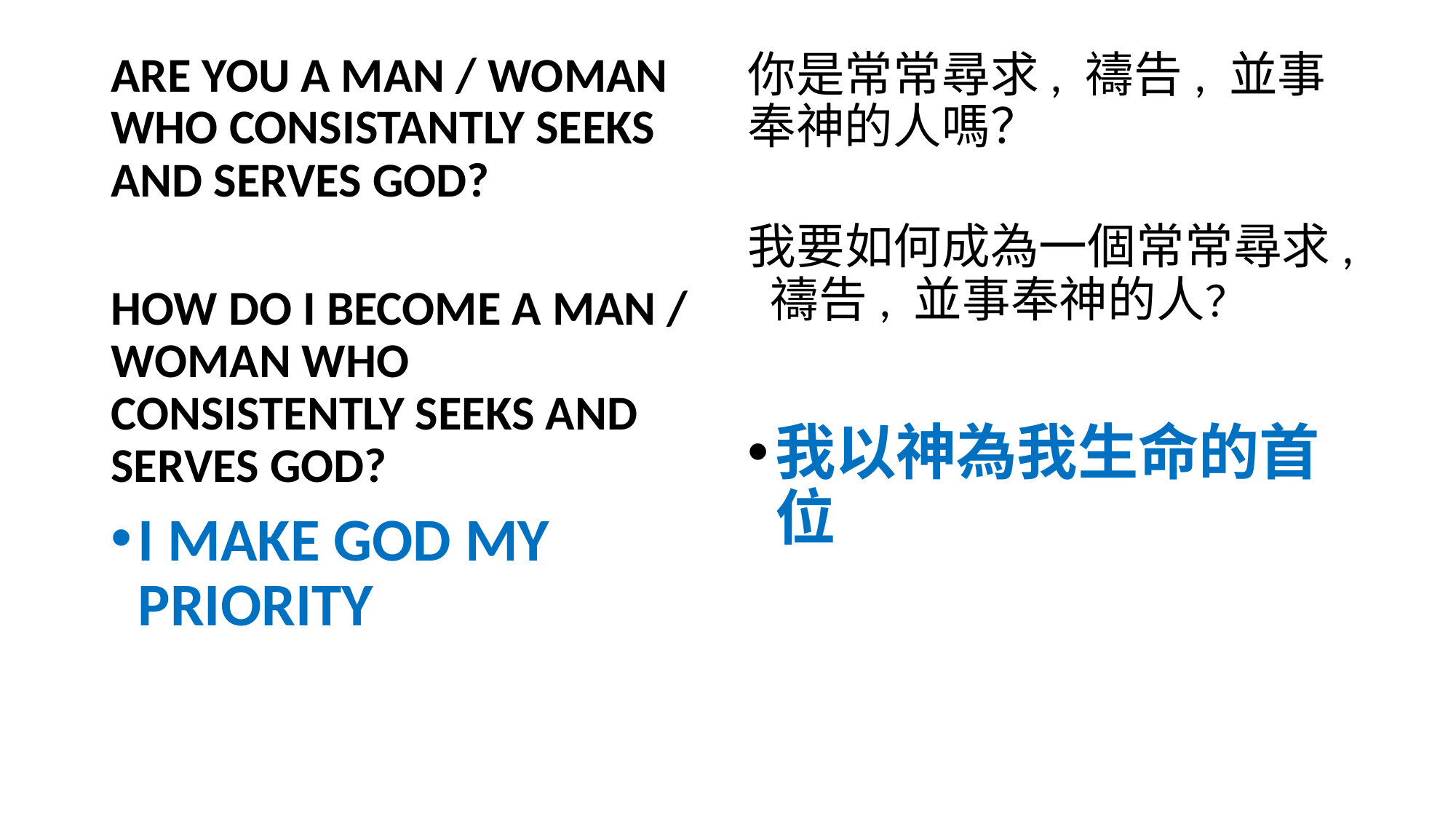

ARE YOU A MAN / WOMAN WHO CONSISTANTLY SEEKS AND SERVES GOD?

HOW DO I BECOME A MAN / WOMAN WHO CONSISTENTLY SEEKS AND SERVES GOD?
I MAKE GOD MY PRIORITY

你是常常尋求, 禱告, 並事奉神的人嗎？

我要如何成為一個常常尋求, 禱告, 並事奉神的人？

我以神為我生命的首位